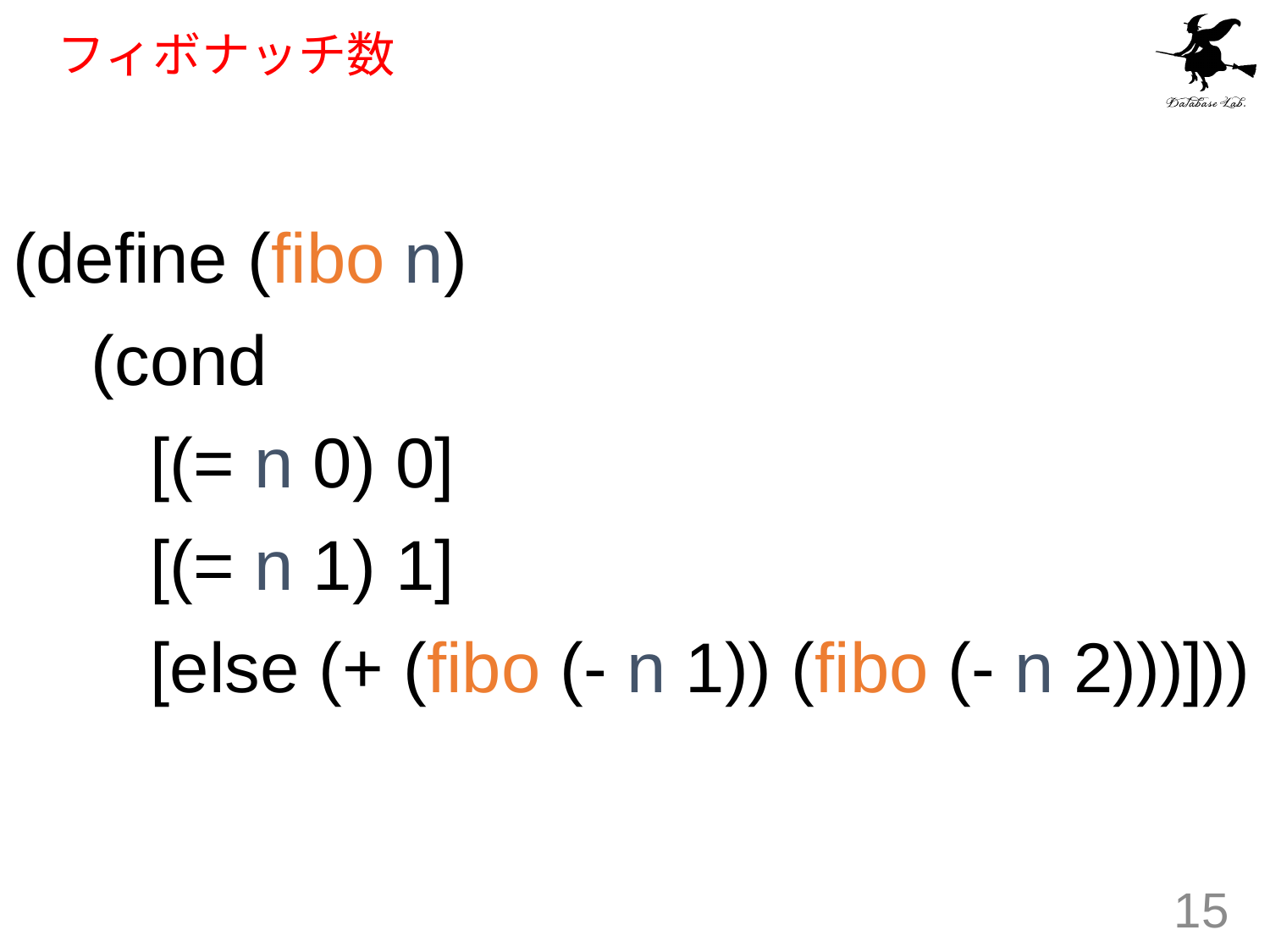

# フィボナッチ数
(define (fibo n)
    (cond
       [(= n 0) 0]
       [(= n 1) 1]
       [else (+ (fibo (- n 1)) (fibo (- n 2)))]))

15